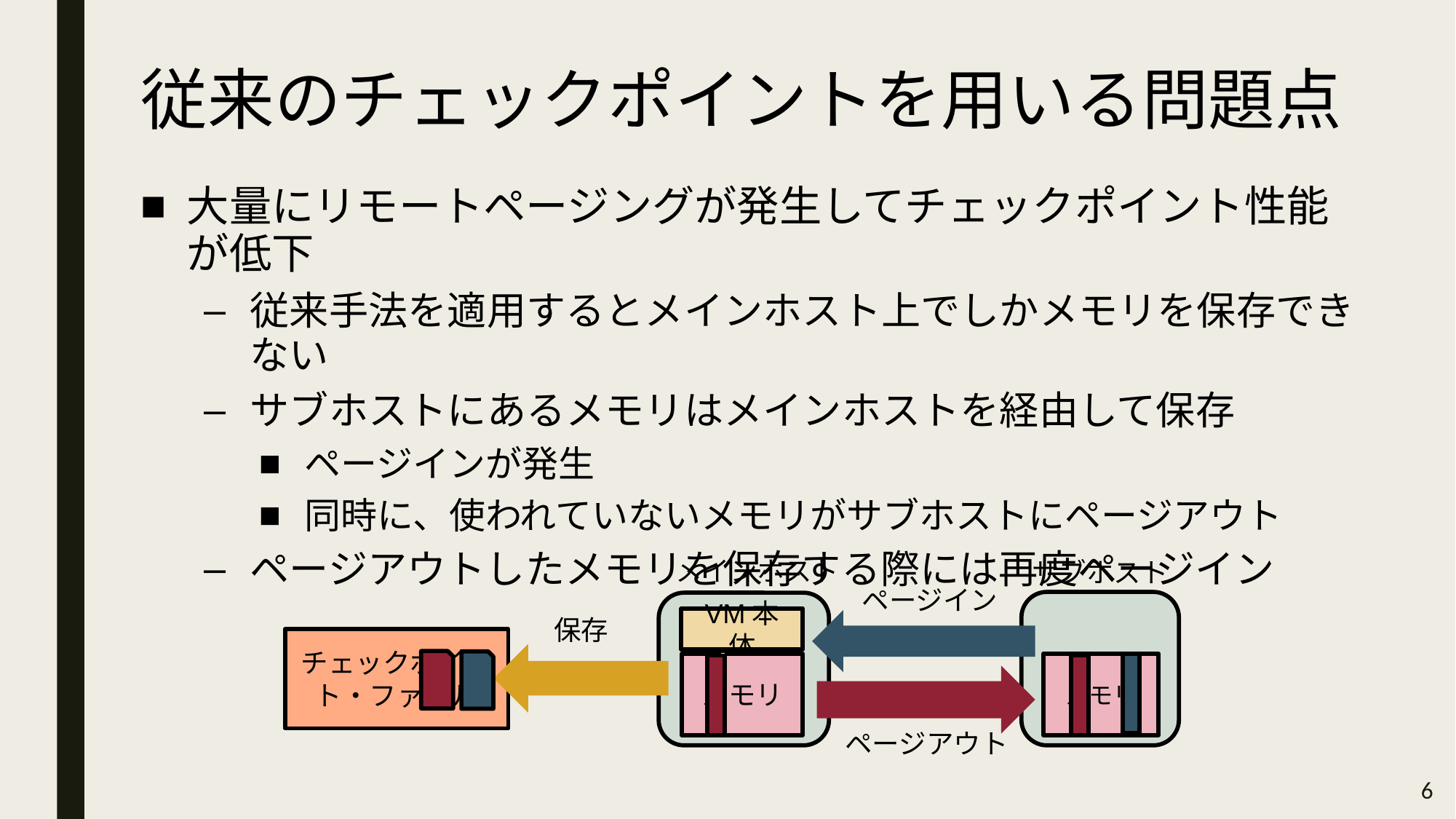

# 従来のチェックポイントを用いる問題点
大量にリモートページングが発生してチェックポイント性能が低下
従来手法を適用するとメインホスト上でしかメモリを保存できない
サブホストにあるメモリはメインホストを経由して保存
ページインが発生
同時に、使われていないメモリがサブホストにページアウト
ページアウトしたメモリを保存する際には再度ページイン
メインホスト
サブホスト
ページイン

保存
VM本体

チェックポイント・ファイル

メモリ

メモリ

ページアウト
6